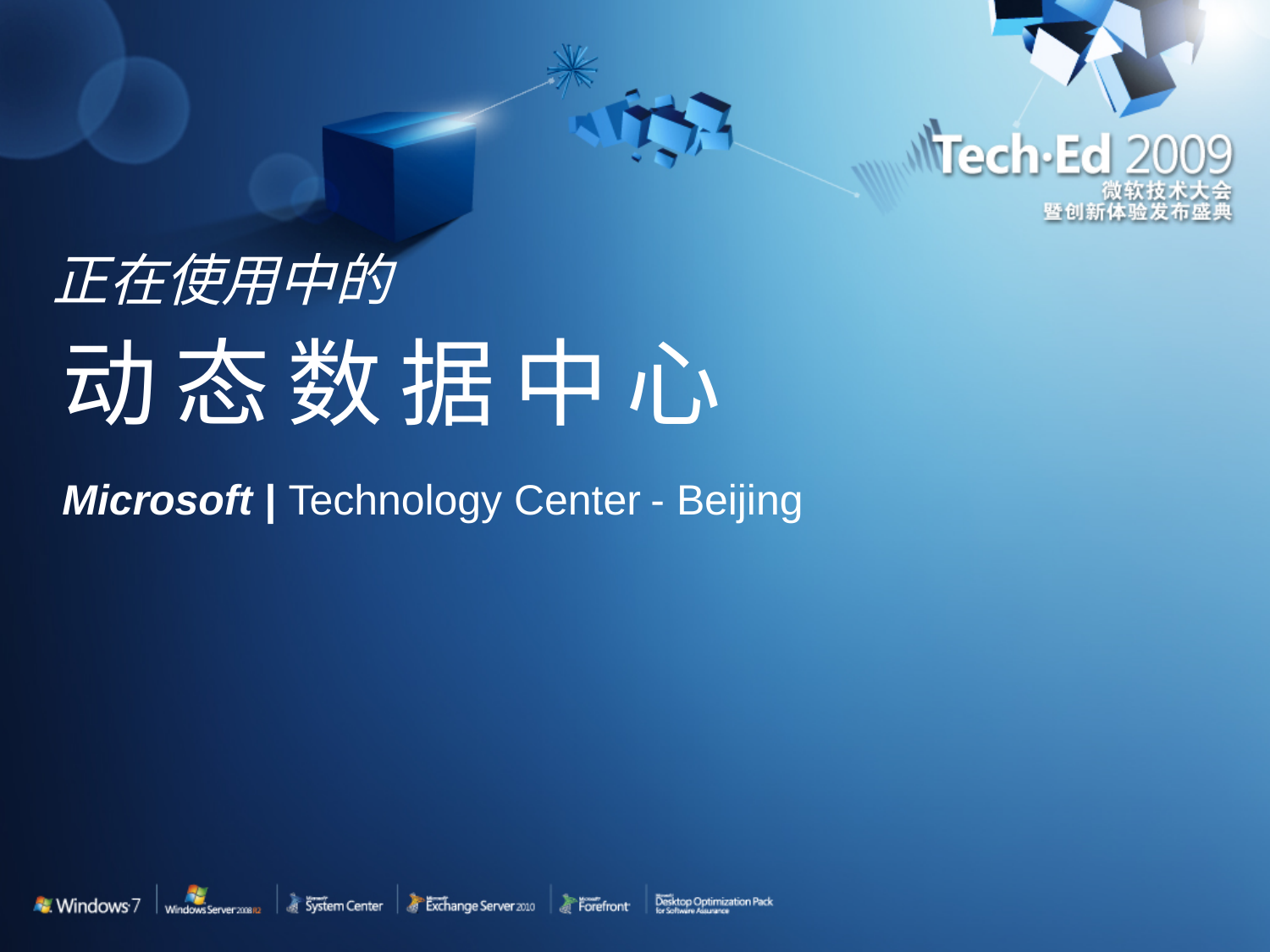

正在使用中的
# 动态数据中心
Microsoft | Technology Center - Beijing